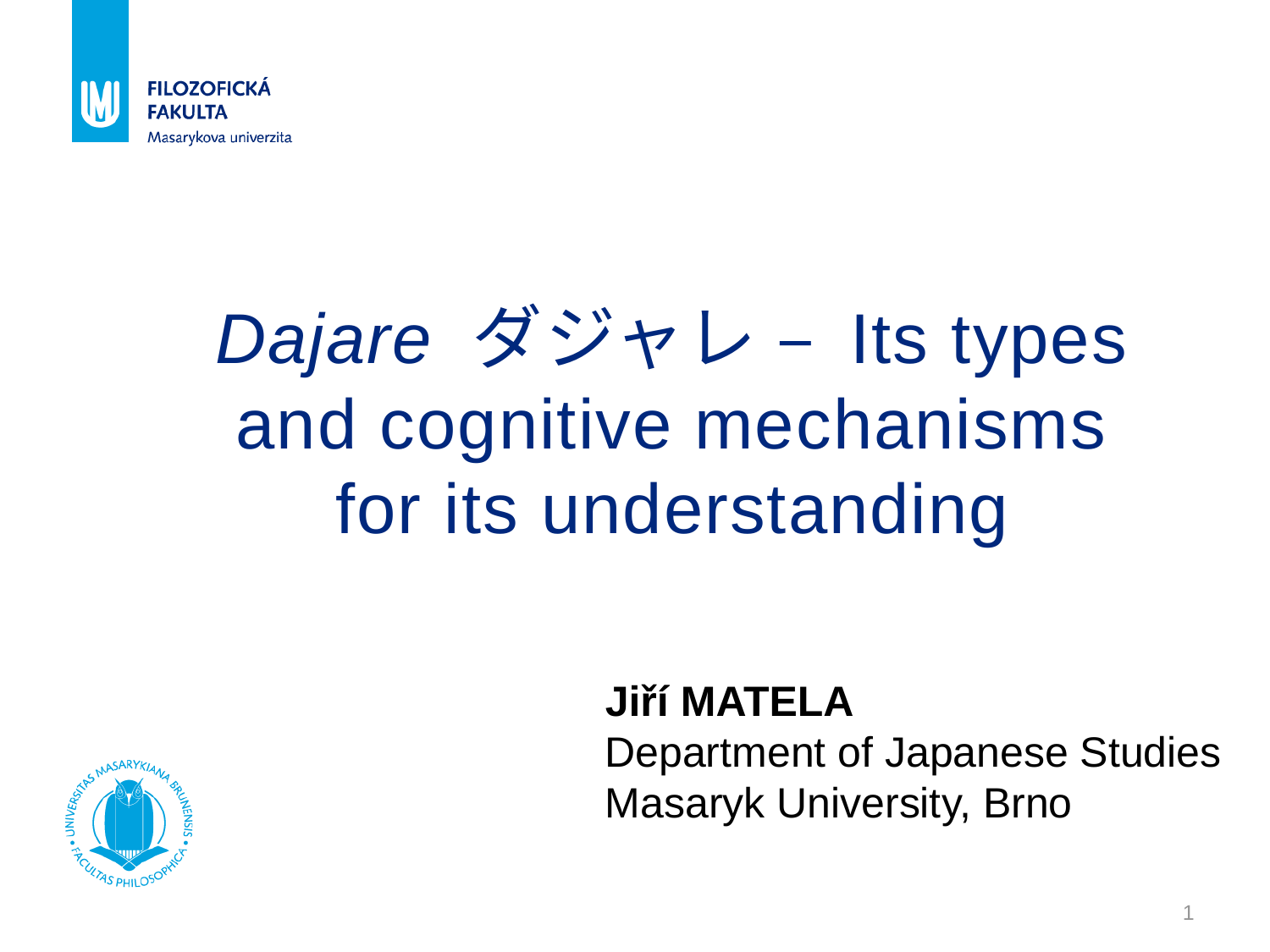

# Dajare ダジャレ – Its types and cognitive mechanisms for its understanding
Jiří MATELA
Department of Japanese Studies
Masaryk University, Brno
1